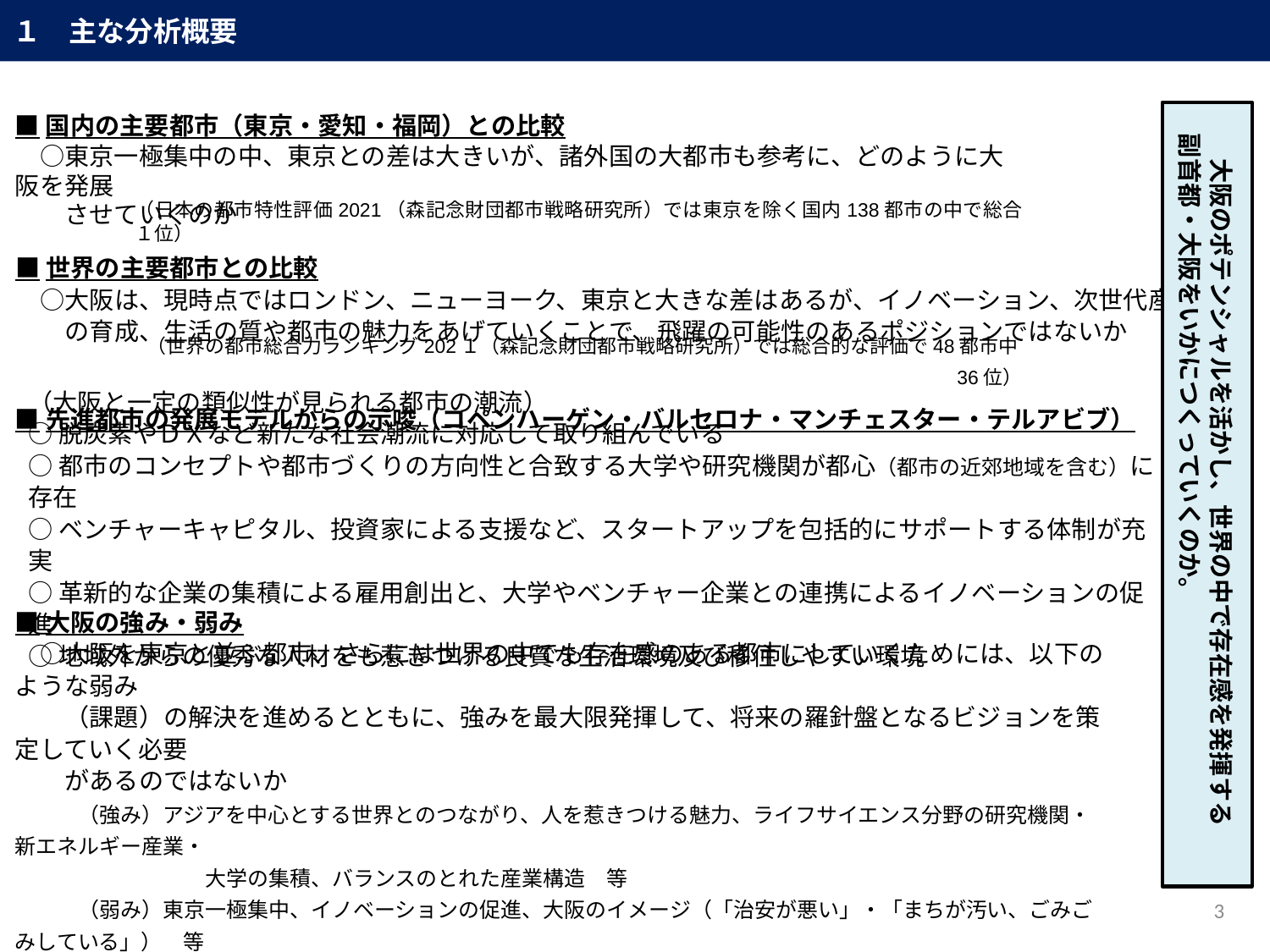

# １　主な分析概要
■国内の主要都市（東京・愛知・福岡）との比較
　○東京一極集中の中、東京との差は大きいが、諸外国の大都市も参考に、どのように大阪を発展
　　させていくのか
　　大阪のポテンシャルを活かし、世界の中で存在感を発揮する
　副首都・大阪をいかにつくっていくのか。
（日本の都市特性評価2021（森記念財団都市戦略研究所）では東京を除く国内138都市の中で総合１位）
■世界の主要都市との比較
　○大阪は、現時点ではロンドン、ニューヨーク、東京と大きな差はあるが、イノベーション、次世代産業
　　の育成、生活の質や都市の魅力をあげていくことで、飛躍の可能性のあるポジションではないか
（世界の都市総合力ランキング202１（森記念財団都市戦略研究所）では総合的な評価で48都市中36位）

■先進都市の発展モデルからの示唆（コペンハーゲン・バルセロナ・マンチェスター・テルアビブ）

（大阪と一定の類似性が見られる都市の潮流）
○脱炭素やＤＸなど新たな社会潮流に対応して取り組んでいる
○都市のコンセプトや都市づくりの方向性と合致する大学や研究機関が都心（都市の近郊地域を含む）に存在
○ベンチャーキャピタル、投資家による支援など、スタートアップを包括的にサポートする体制が充実
○革新的な企業の集積による雇用創出と、大学やベンチャー企業との連携によるイノベーションの促進
○地域外からの優秀な人材をも惹きつける良質な生活環境及び移住しやすい環境
■大阪の強み・弱み
　○大阪を東京と並ぶ都市、さらには世界の中でも存在感のある都市にしていくためには、以下のような弱み
　　（課題）の解決を進めるとともに、強みを最大限発揮して、将来の羅針盤となるビジョンを策定していく必要
　　があるのではないか
　　　（強み）アジアを中心とする世界とのつながり、人を惹きつける魅力、ライフサイエンス分野の研究機関・新エネルギー産業・
　　　　　　　　　大学の集積、バランスのとれた産業構造　等
　　　（弱み）東京一極集中、イノベーションの促進、大阪のイメージ（「治安が悪い」・「まちが汚い、ごみごみしている」）　等

3